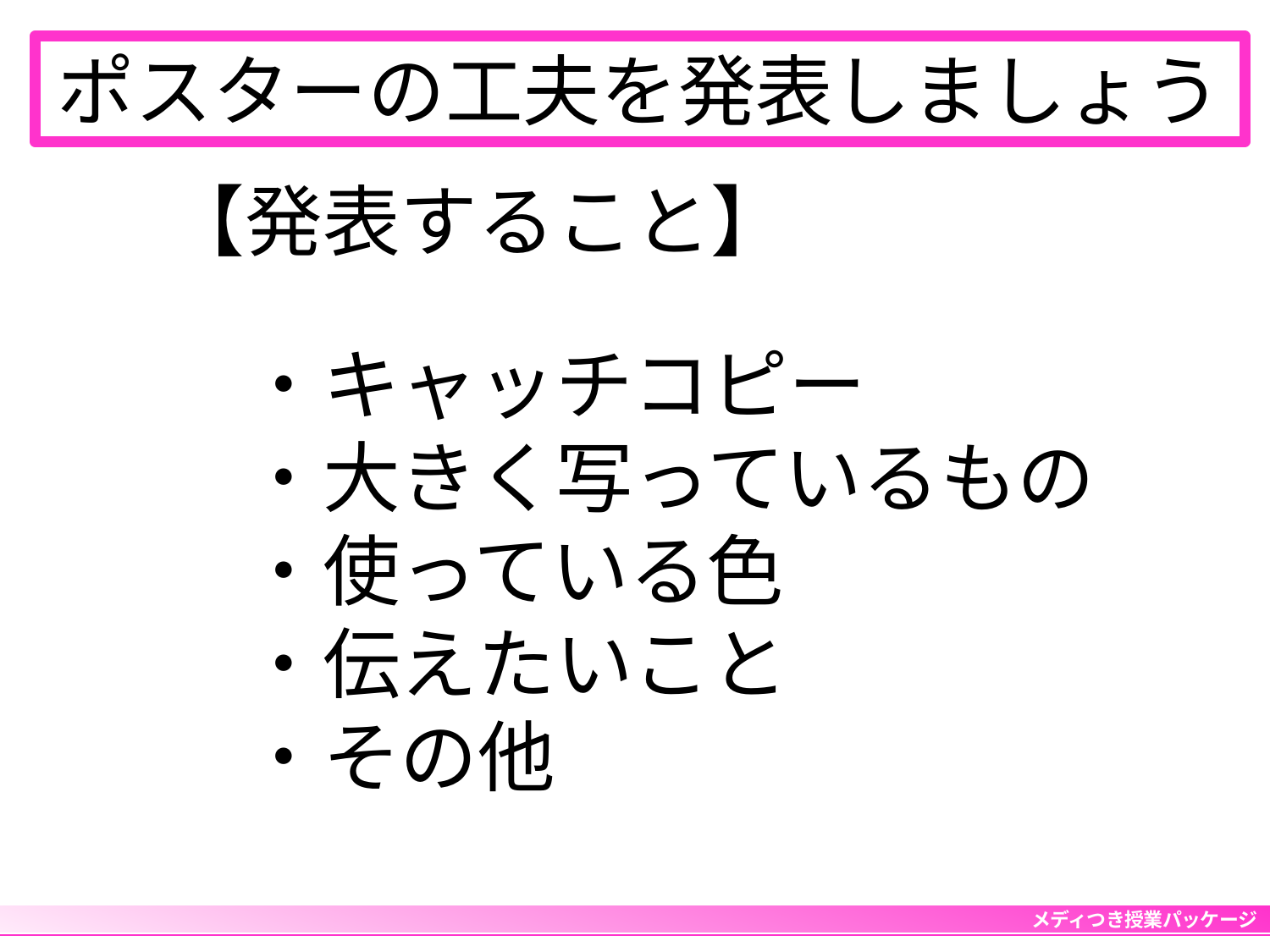

ポスターの工夫を発表しましょう
【発表すること】

　・キャッチコピー
　・大きく写っているもの
　・使っている色
　・伝えたいこと
　・その他